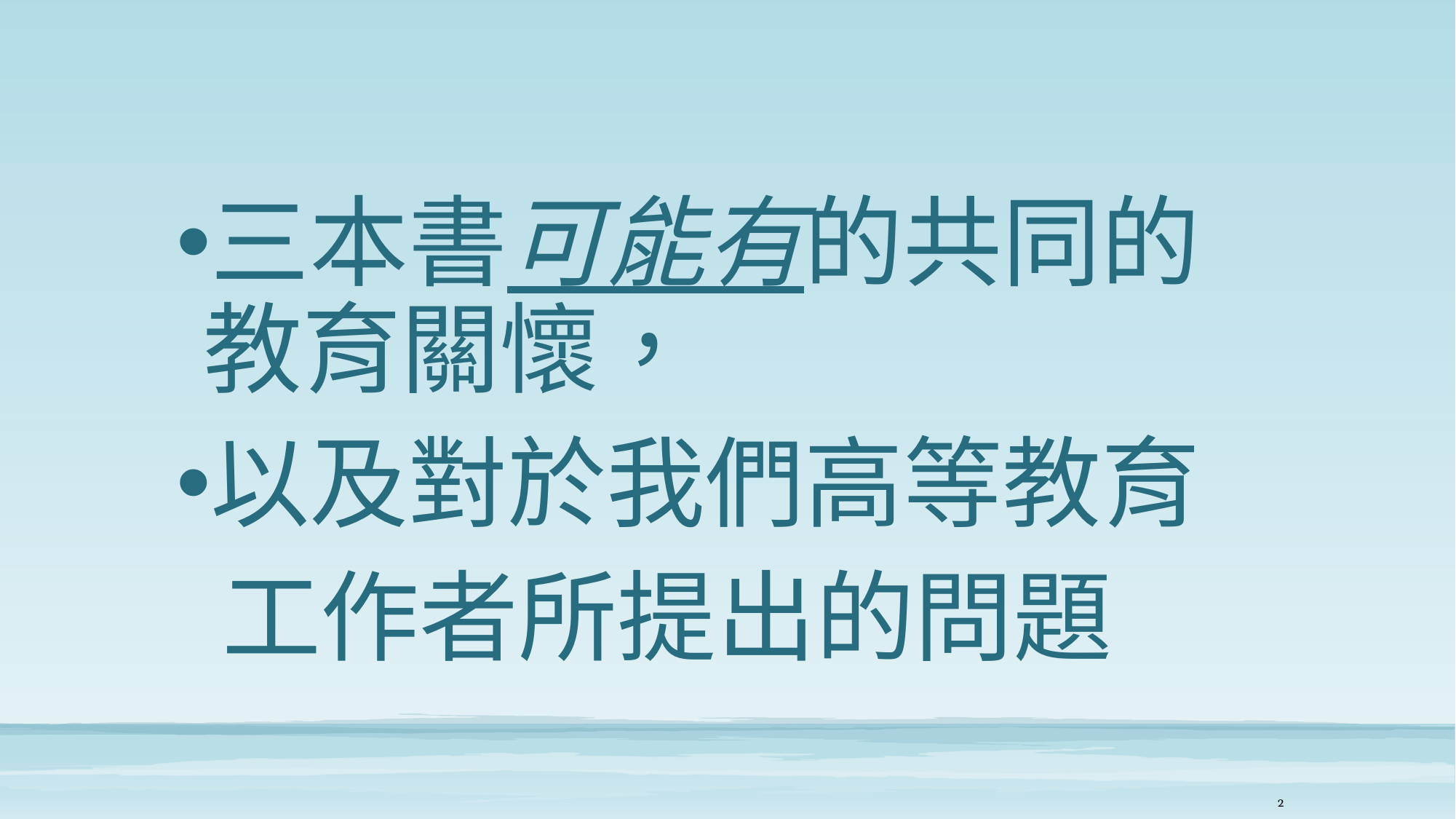

#
三本書可能有的共同的教育關懷，
以及對於我們高等教育
 工作者所提出的問題
2